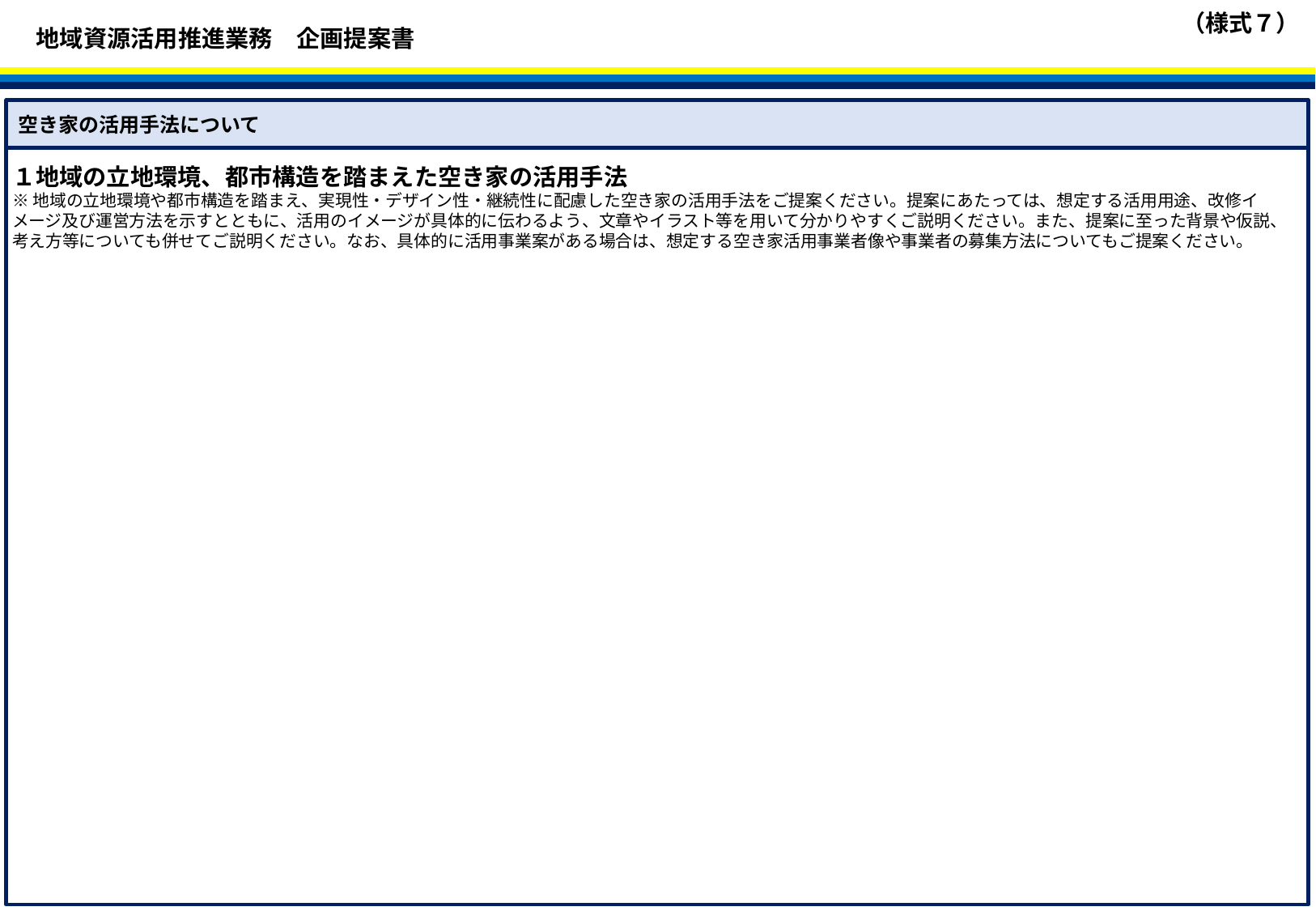

（様式７）
地域資源活用推進業務　企画提案書
空き家の活用手法について

１地域の立地環境、都市構造を踏まえた空き家の活用手法
※地域の立地環境や都市構造を踏まえ、実現性・デザイン性・継続性に配慮した空き家の活用手法をご提案ください。提案にあたっては、想定する活用用途、改修イメージ及び運営方法を示すとともに、活用のイメージが具体的に伝わるよう、文章やイラスト等を用いて分かりやすくご説明ください。また、提案に至った背景や仮説、考え方等についても併せてご説明ください。なお、具体的に活用事業案がある場合は、想定する空き家活用事業者像や事業者の募集方法についてもご提案ください。